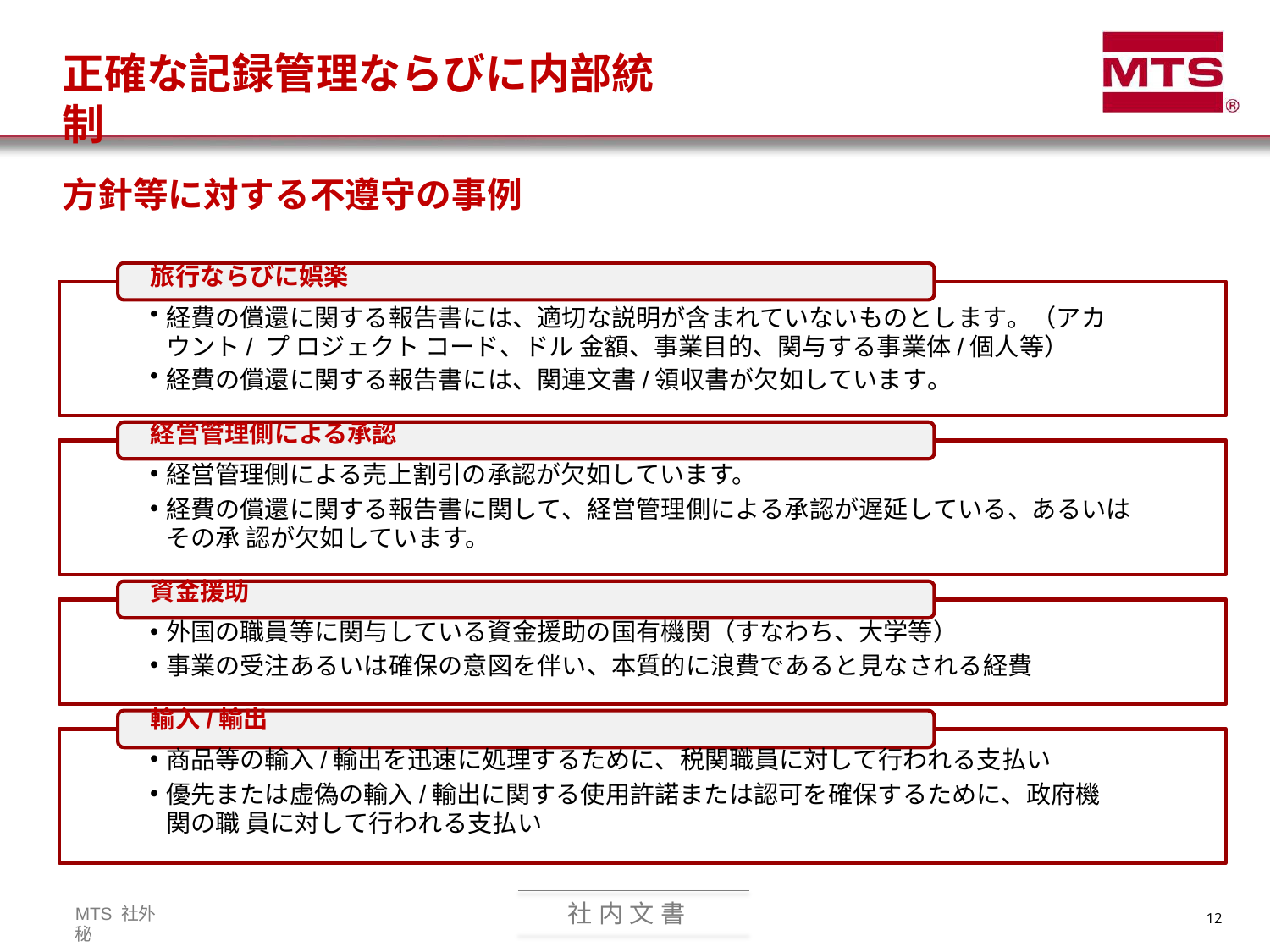

# 正確な記録管理ならびに内部統制
方針等に対する不遵守の事例

旅行ならびに娯楽
経費の償還に関する報告書には、適切な説明が含まれていないものとします。（アカウント/ プ ロジェクト コード、ドル 金額、事業目的、関与する事業体/個人等）
経費の償還に関する報告書には、関連文書/領収書が欠如しています。

経営管理側による承認
経営管理側による売上割引の承認が欠如しています。
経費の償還に関する報告書に関して、経営管理側による承認が遅延している、あるいはその承 認が欠如しています。

資金援助
外国の職員等に関与している資金援助の国有機関（すなわち、大学等）
事業の受注あるいは確保の意図を伴い、本質的に浪費であると見なされる経費

輸入/輸出
商品等の輸入/輸出を迅速に処理するために、税関職員に対して行われる支払い
優先または虚偽の輸入/輸出に関する使用許諾または認可を確保するために、政府機関の職 員に対して行われる支払い

社 内 文 書
MTS 社外秘
12